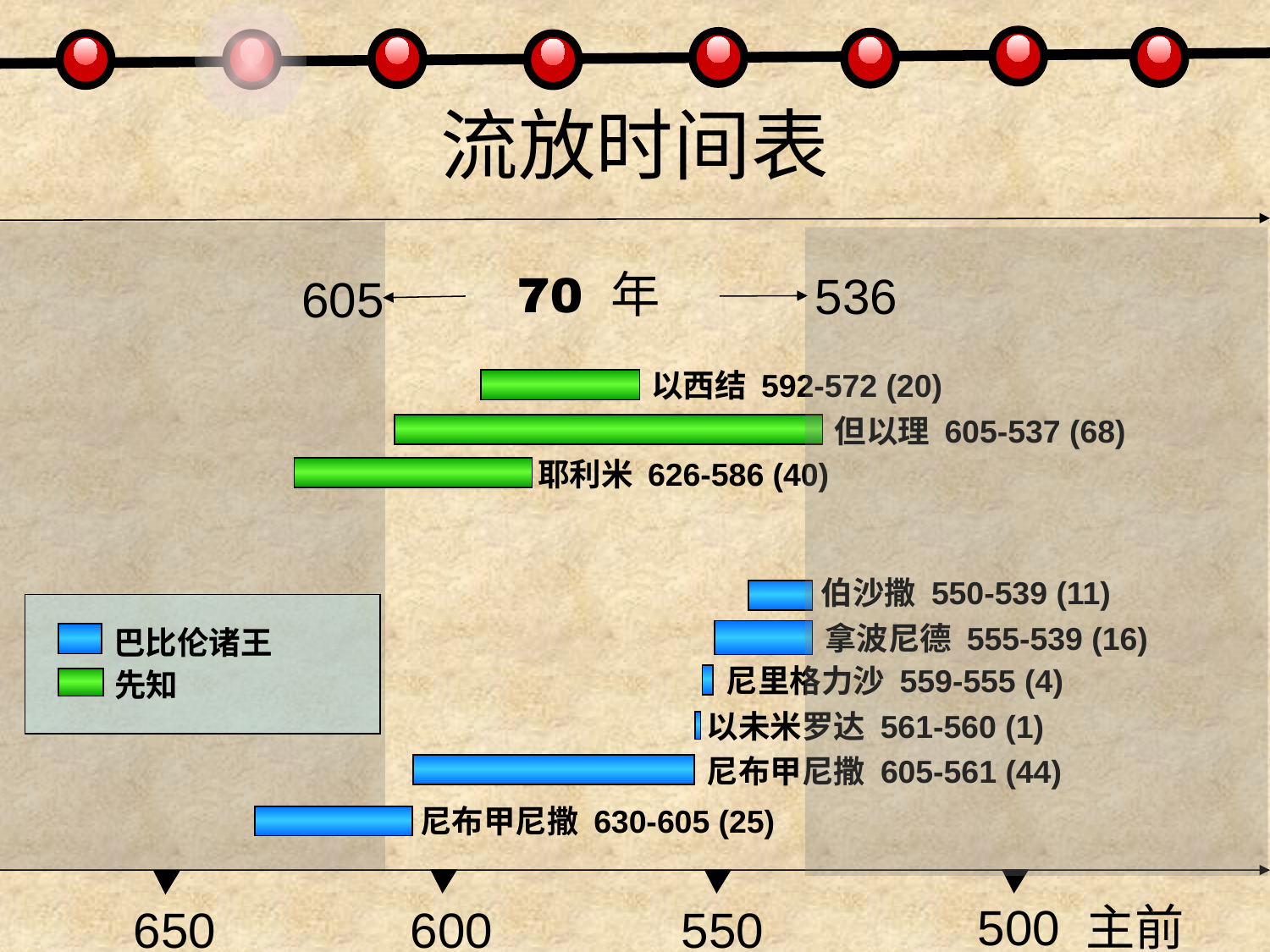

流放时间表

70 年
536
605

以西结 592-572 (20)

但以理 605-537 (68)

耶利米 626-586 (40)

伯沙撒 550-539 (11)

拿波尼德 555-539 (16)

尼里格力沙 559-555 (4)

以未米罗达 561-560 (1)

尼布甲尼撒 605-561 (44)

尼布甲尼撒 630-605 (25)

巴比伦诸王

先知

500 主前
650
600
550